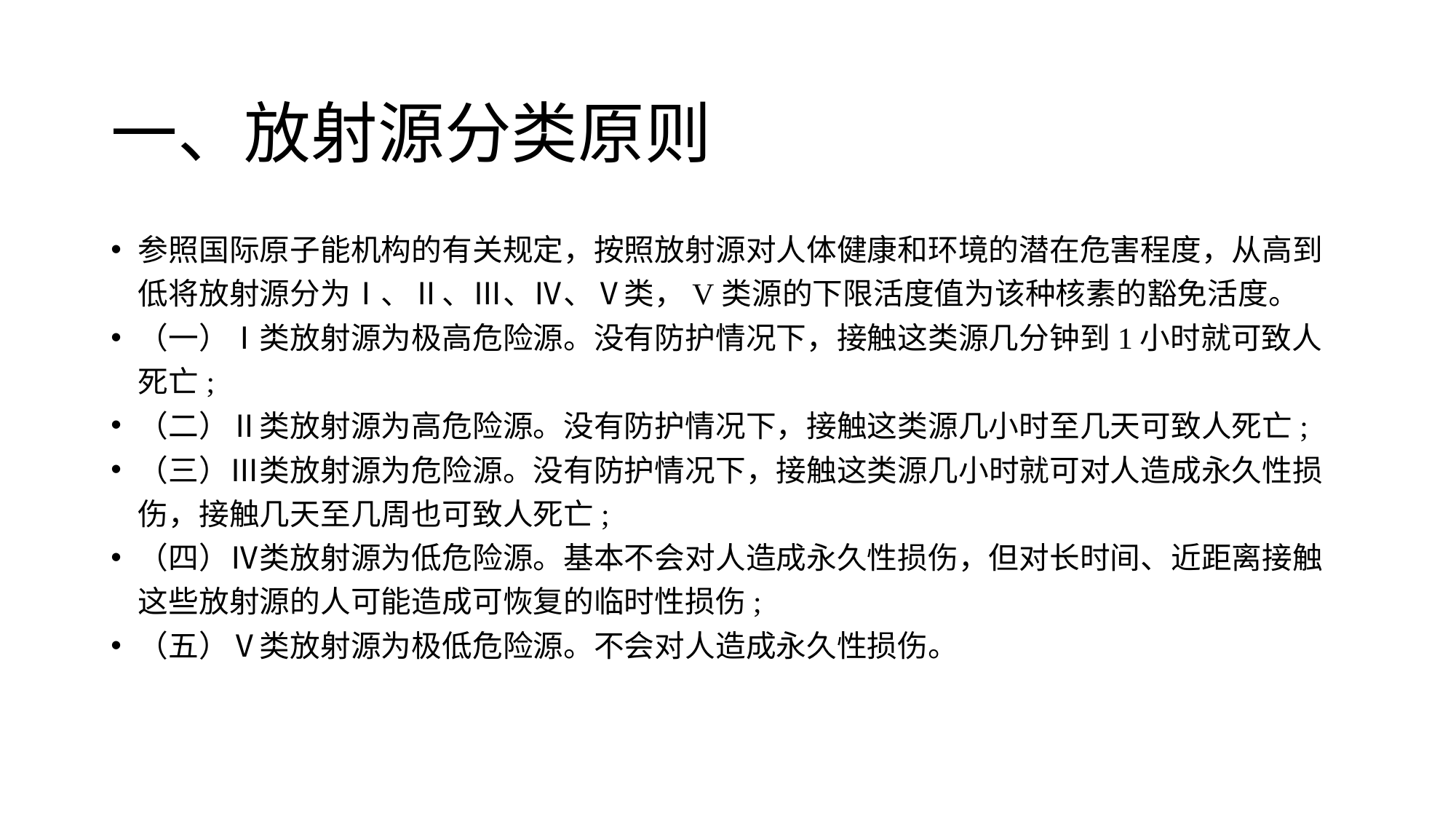

# 一、放射源分类原则
参照国际原子能机构的有关规定，按照放射源对人体健康和环境的潜在危害程度，从高到低将放射源分为Ⅰ、Ⅱ、Ⅲ、Ⅳ、Ⅴ类，V类源的下限活度值为该种核素的豁免活度。
（一）Ⅰ类放射源为极高危险源。没有防护情况下，接触这类源几分钟到1小时就可致人死亡;
（二）Ⅱ类放射源为高危险源。没有防护情况下，接触这类源几小时至几天可致人死亡;
（三）Ⅲ类放射源为危险源。没有防护情况下，接触这类源几小时就可对人造成永久性损伤，接触几天至几周也可致人死亡;
（四）Ⅳ类放射源为低危险源。基本不会对人造成永久性损伤，但对长时间、近距离接触这些放射源的人可能造成可恢复的临时性损伤;
（五）Ⅴ类放射源为极低危险源。不会对人造成永久性损伤。